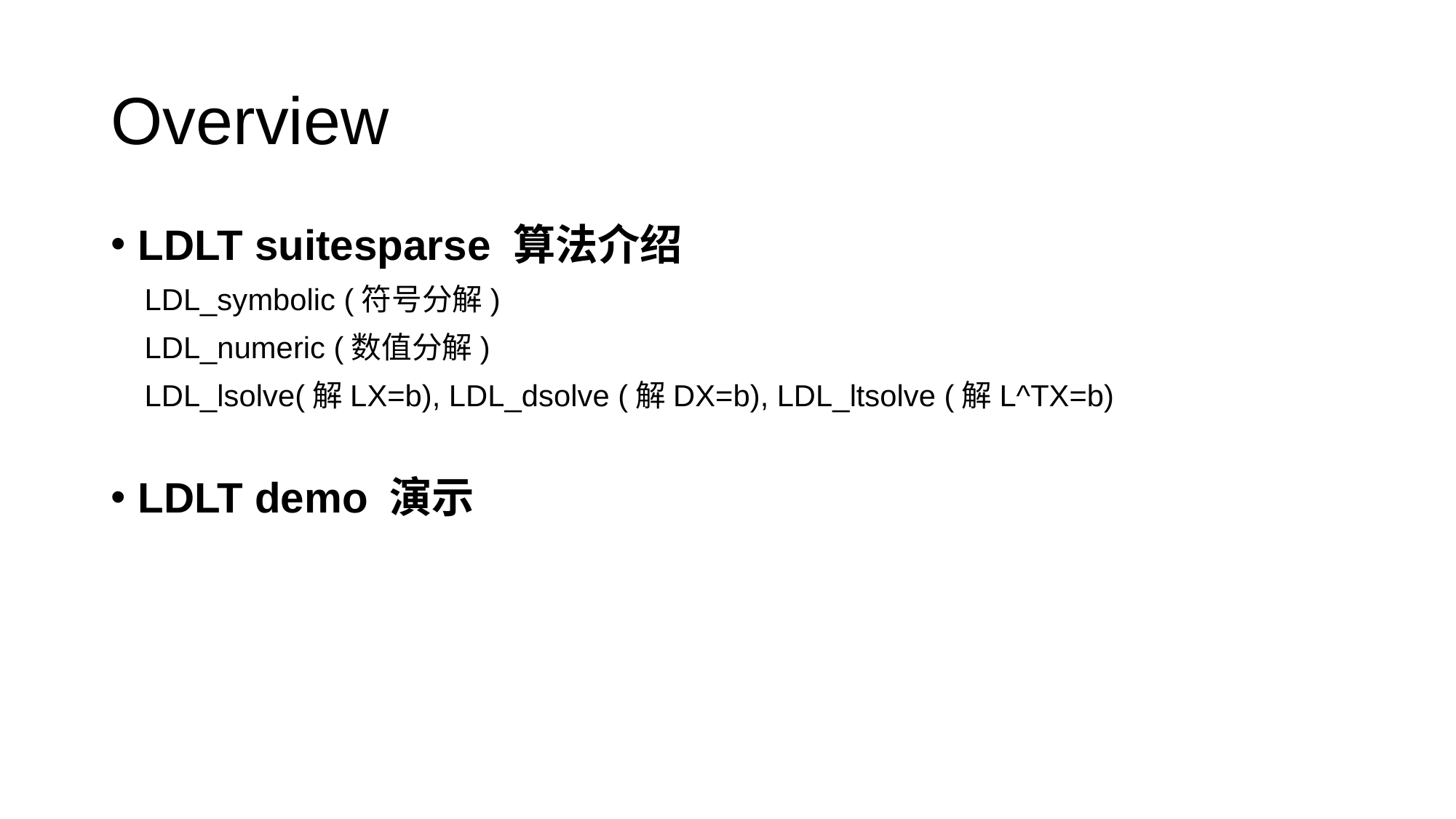

# Overview
LDLT suitesparse 算法介绍
    LDL_symbolic (符号分解)
    LDL_numeric (数值分解)
    LDL_lsolve(解LX=b), LDL_dsolve (解DX=b), LDL_ltsolve (解L^TX=b)

LDLT demo 演示